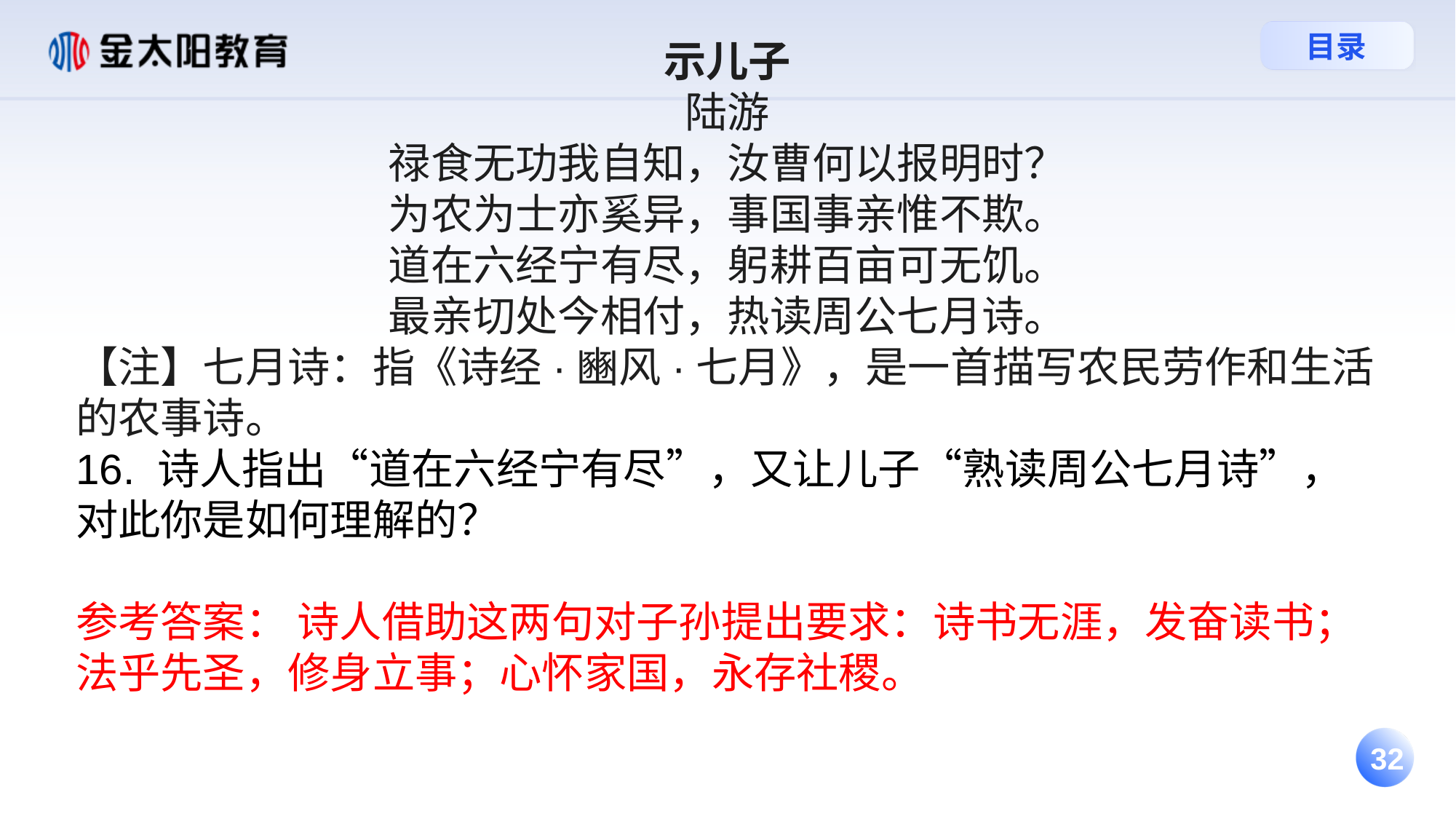

示儿子
陆游
禄食无功我自知，汝曹何以报明时？
为农为士亦奚异，事国事亲惟不欺。
道在六经宁有尽，躬耕百亩可无饥。
最亲切处今相付，热读周公七月诗。
【注】七月诗：指《诗经·豳风·七月》，是一首描写农民劳作和生活的农事诗。
16. 诗人指出“道在六经宁有尽”，又让儿子“熟读周公七月诗”，对此你是如何理解的？

参考答案： 诗人借助这两句对子孙提出要求：诗书无涯，发奋读书；法乎先圣，修身立事；心怀家国，永存社稷。